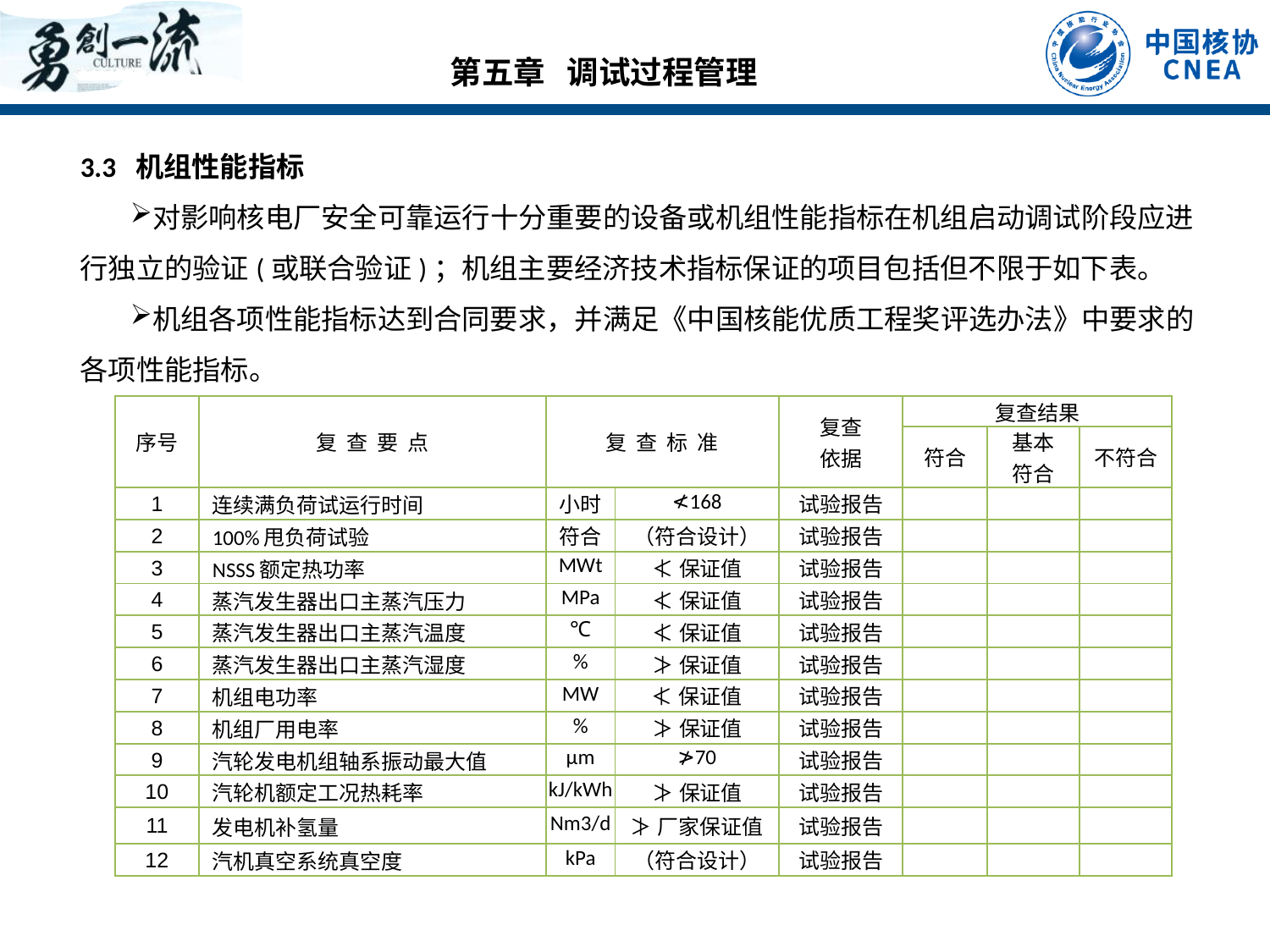

第五章   调试过程管理
3.3  机组性能指标
对影响核电厂安全可靠运行十分重要的设备或机组性能指标在机组启动调试阶段应进行独立的验证(或联合验证)；机组主要经济技术指标保证的项目包括但不限于如下表。
机组各项性能指标达到合同要求，并满足《中国核能优质工程奖评选办法》中要求的各项性能指标。
| 序号 | 复 查 要 点 | 复 查 标 准 |  | 复查 依据 | 复查结果 |  |  |
| --- | --- | --- | --- | --- | --- | --- | --- |
|  |  |  |  |  | 符合 | 基本 符合 | 不符合 |
| 1 | 连续满负荷试运行时间 | 小时 | ≮168 | 试验报告 |  |  |  |
| 2 | 100%甩负荷试验 | 符合 | （符合设计） | 试验报告 |  |  |  |
| 3 | NSSS额定热功率 | MWt | ≮保证值 | 试验报告 |  |  |  |
| 4 | 蒸汽发生器出口主蒸汽压力 | MPa | ≮保证值 | 试验报告 |  |  |  |
| 5 | 蒸汽发生器出口主蒸汽温度 | ℃ | ≮保证值 | 试验报告 |  |  |  |
| 6 | 蒸汽发生器出口主蒸汽湿度 | % | ≯保证值 | 试验报告 |  |  |  |
| 7 | 机组电功率 | MW | ≮保证值 | 试验报告 |  |  |  |
| 8 | 机组厂用电率 | % | ≯保证值 | 试验报告 |  |  |  |
| 9 | 汽轮发电机组轴系振动最大值 | μm | ≯70 | 试验报告 |  |  |  |
| 10 | 汽轮机额定工况热耗率 | kJ/kWh | ≯保证值 | 试验报告 |  |  |  |
| 11 | 发电机补氢量 | Nm3/d | ≯厂家保证值 | 试验报告 |  |  |  |
| 12 | 汽机真空系统真空度 | kPa | （符合设计） | 试验报告 |  |  |  |